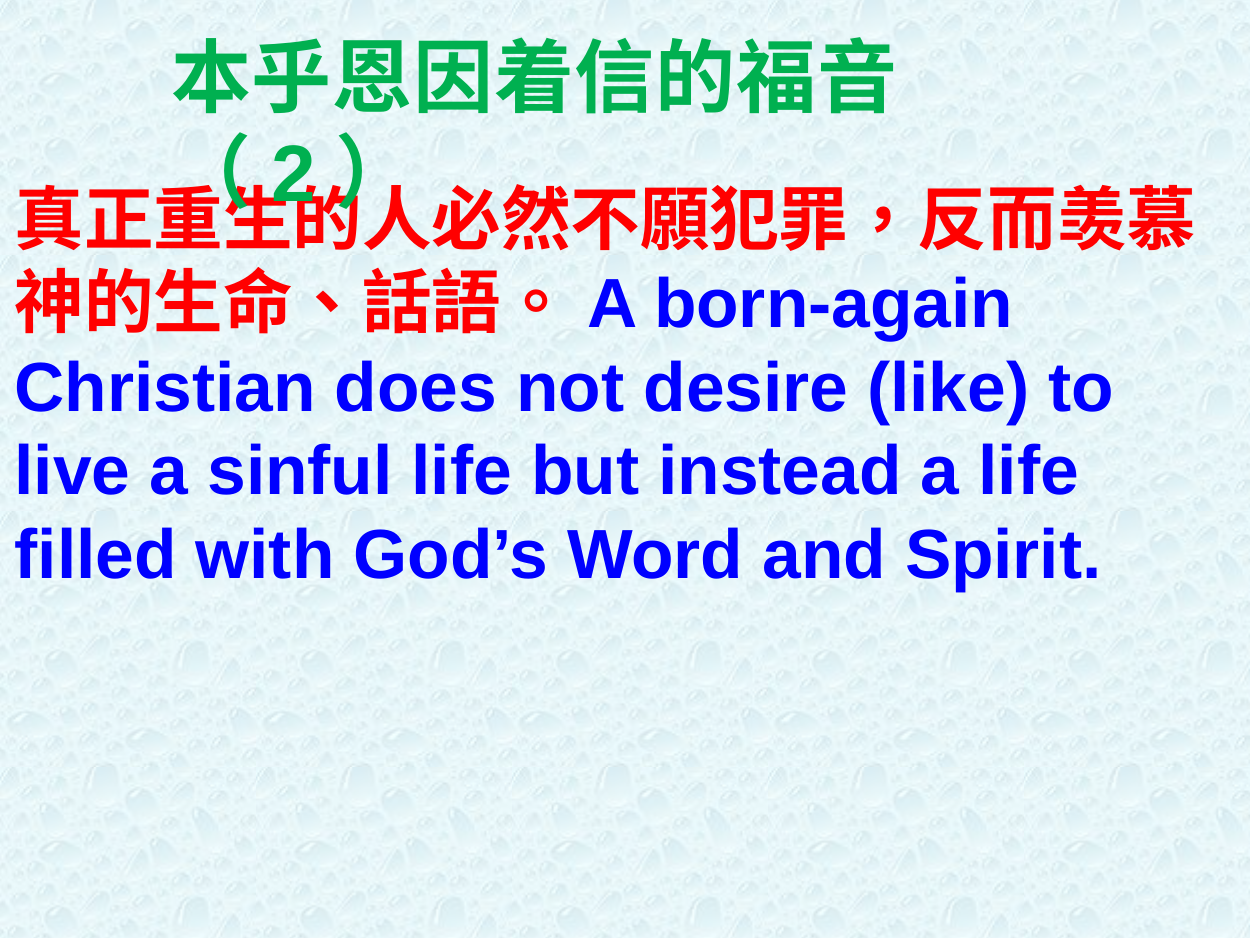

本乎恩因着信的福音（2）
真正重生的人必然不願犯罪，反而羡慕神的生命、話語。A born-again Christian does not desire (like) to live a sinful life but instead a life filled with God’s Word and Spirit.